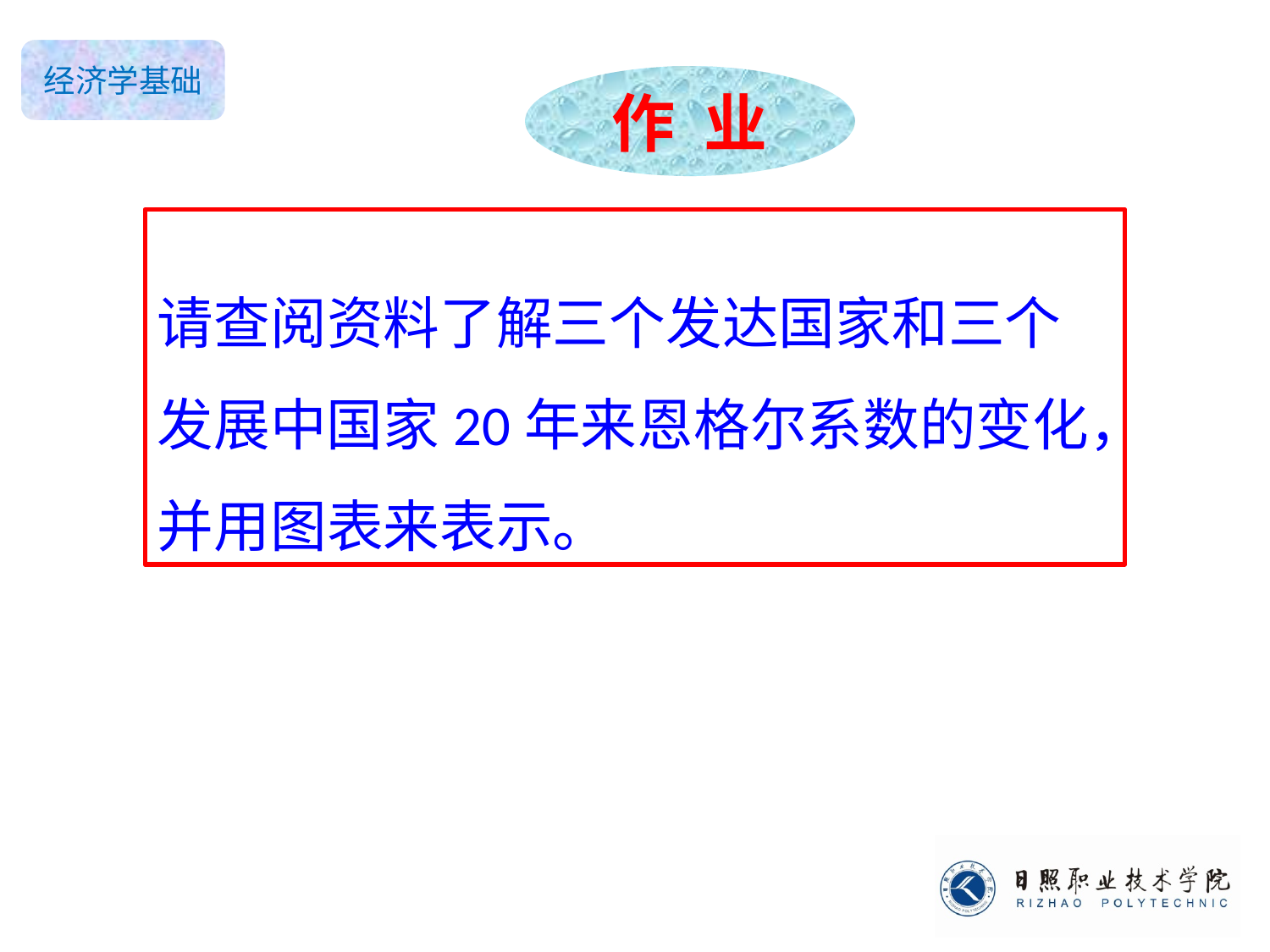

作  业

请查阅资料了解三个发达国家和三个发展中国家20年来恩格尔系数的变化，并用图表来表示。